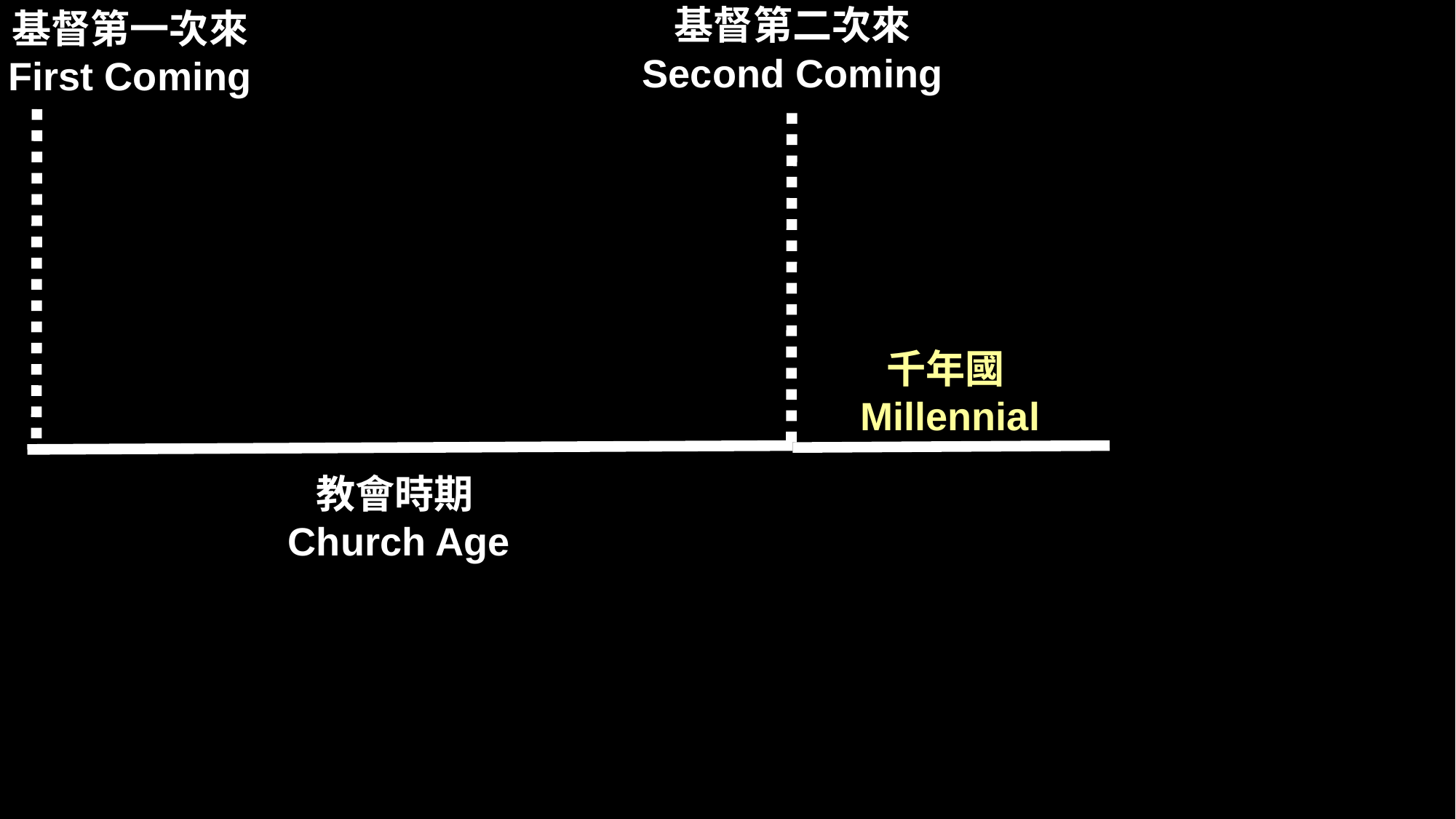

基督第二次來
Second Coming
基督第一次來
First Coming

千年國
Millennial

教會時期
Church Age